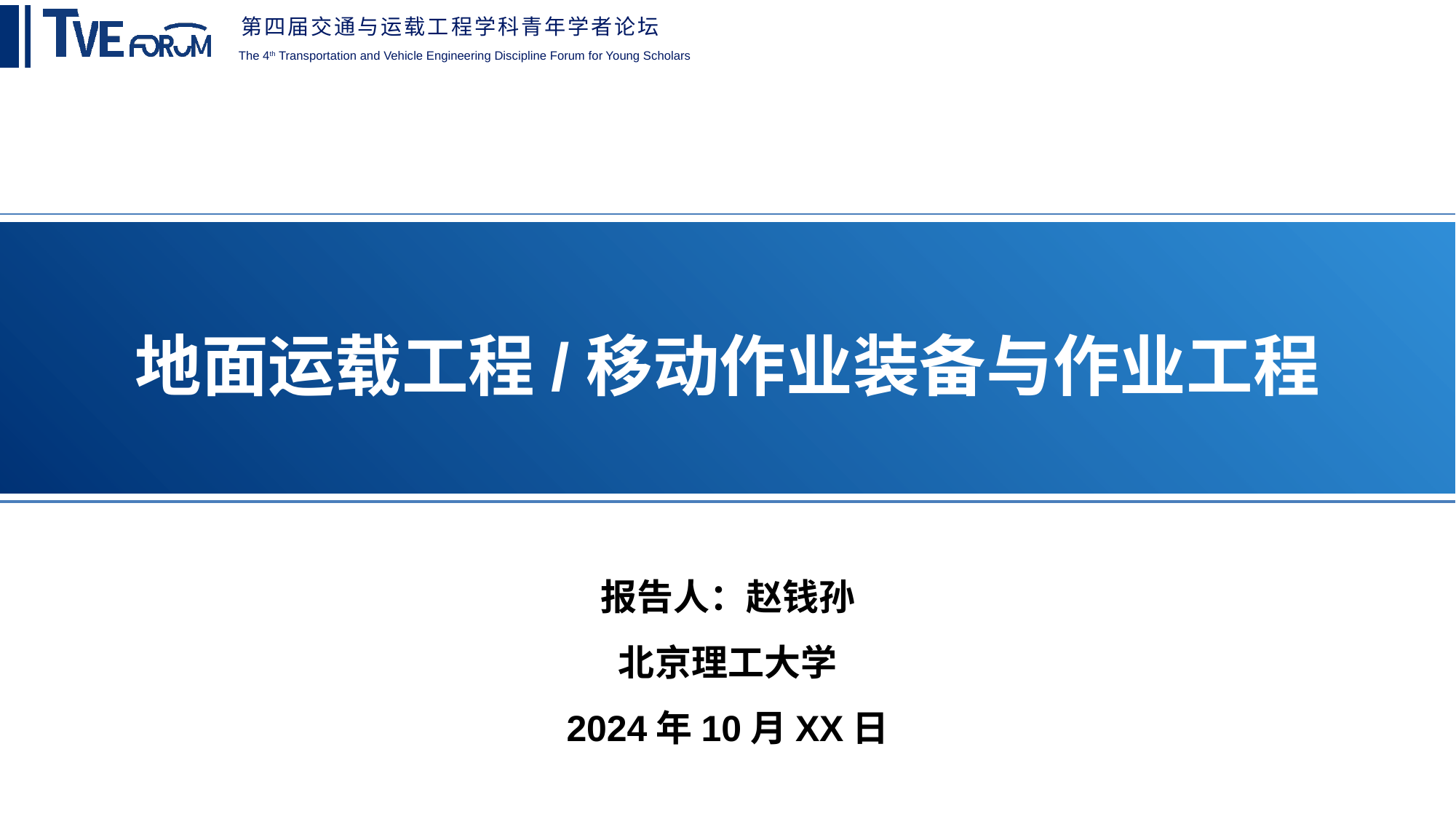

地面运载工程/移动作业装备与作业工程
报告人：赵钱孙
北京理工大学
2024年10月XX日